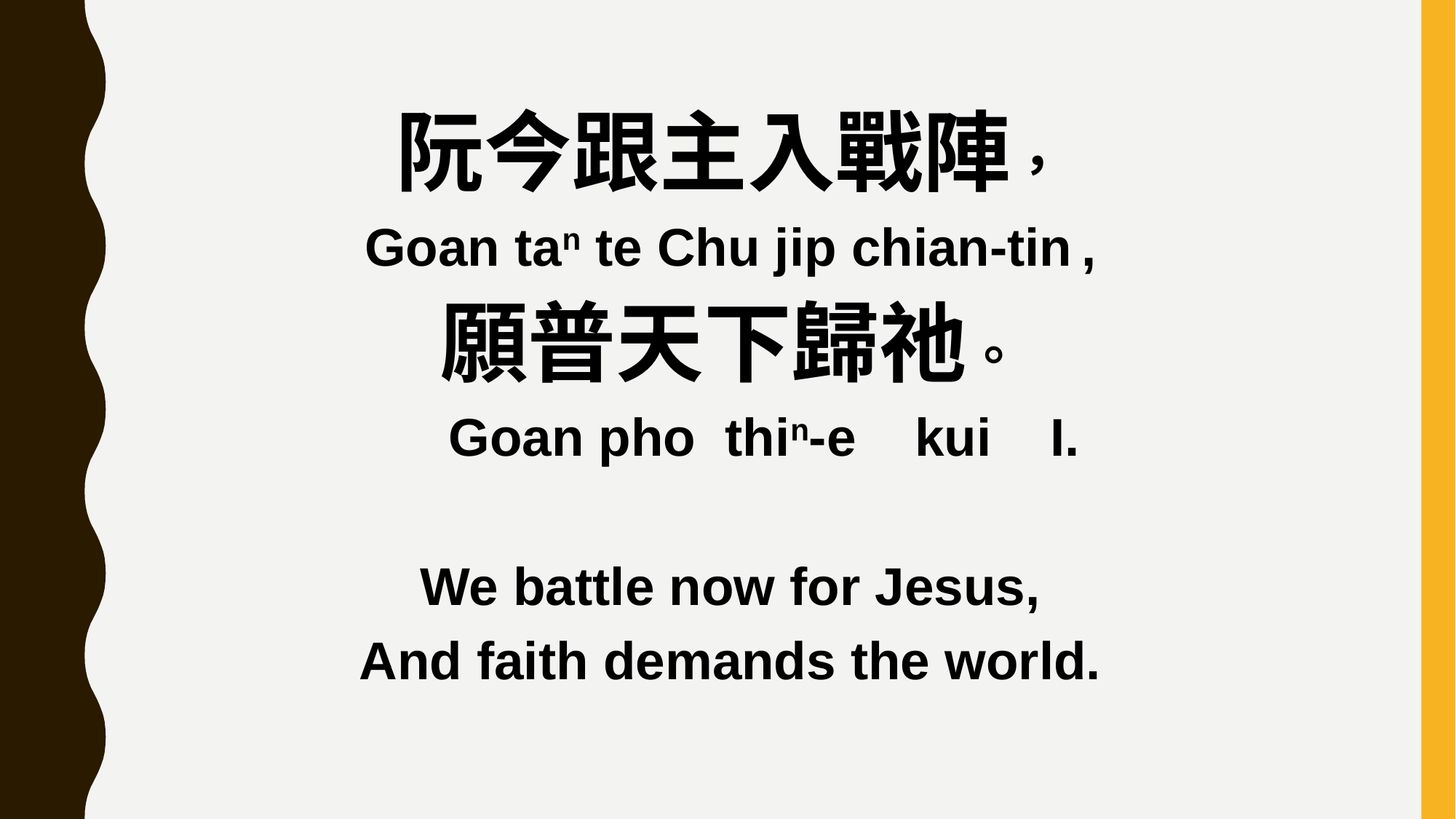

阮今跟主入戰陣，
Goan tan te Chu jip chian-tin ,
願普天下歸祂。
                 Goan pho  thin-e    kui    I.

We battle now for Jesus,
And faith demands the world.